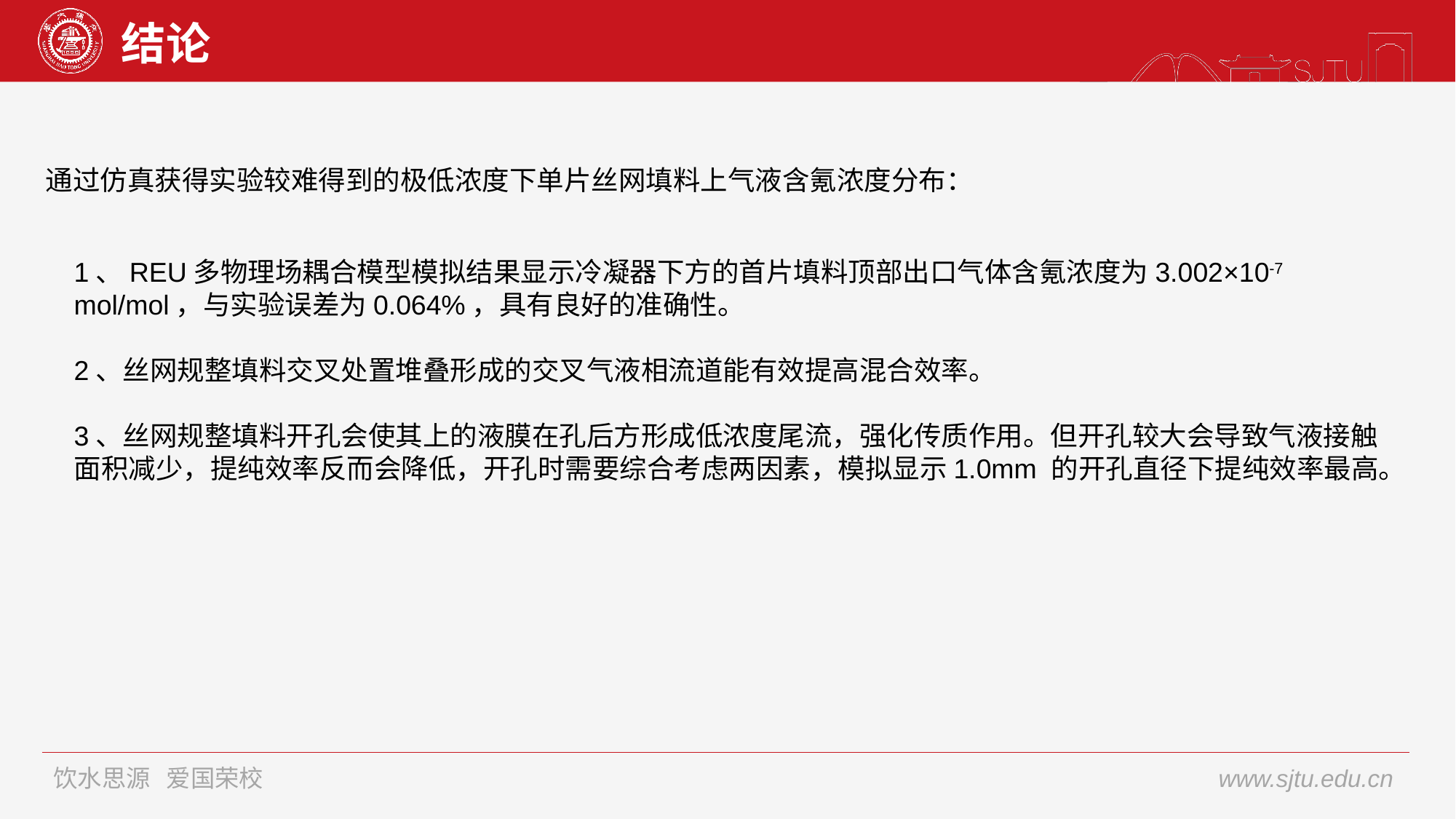

# 结论
通过仿真获得实验较难得到的极低浓度下单片丝网填料上气液含氪浓度分布：
1、REU多物理场耦合模型模拟结果显示冷凝器下方的首片填料顶部出口气体含氪浓度为3.002×10-7 mol/mol，与实验误差为0.064%，具有良好的准确性。

2、丝网规整填料交叉处置堆叠形成的交叉气液相流道能有效提高混合效率。

3、丝网规整填料开孔会使其上的液膜在孔后方形成低浓度尾流，强化传质作用。但开孔较大会导致气液接触面积减少，提纯效率反而会降低，开孔时需要综合考虑两因素，模拟显示1.0mm 的开孔直径下提纯效率最高。